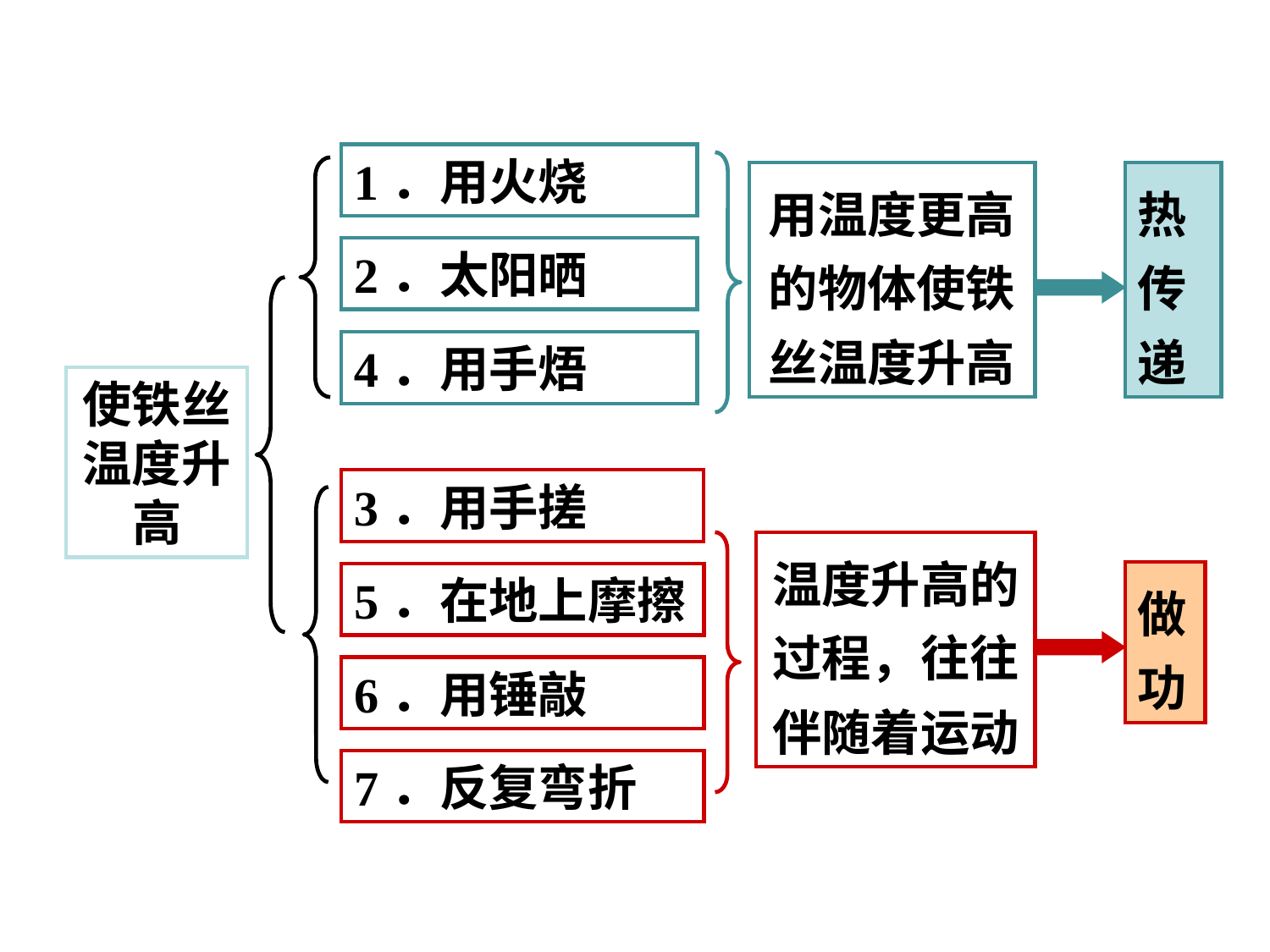

1．用火烧

2．太阳晒

4．用手焐
使铁丝温度升高
3．用手搓

5．在地上摩擦
6．用锤敲
7．反复弯折

用温度更高的物体使铁丝温度升高
热传递

温度升高的过程，往往伴随着运动
做功